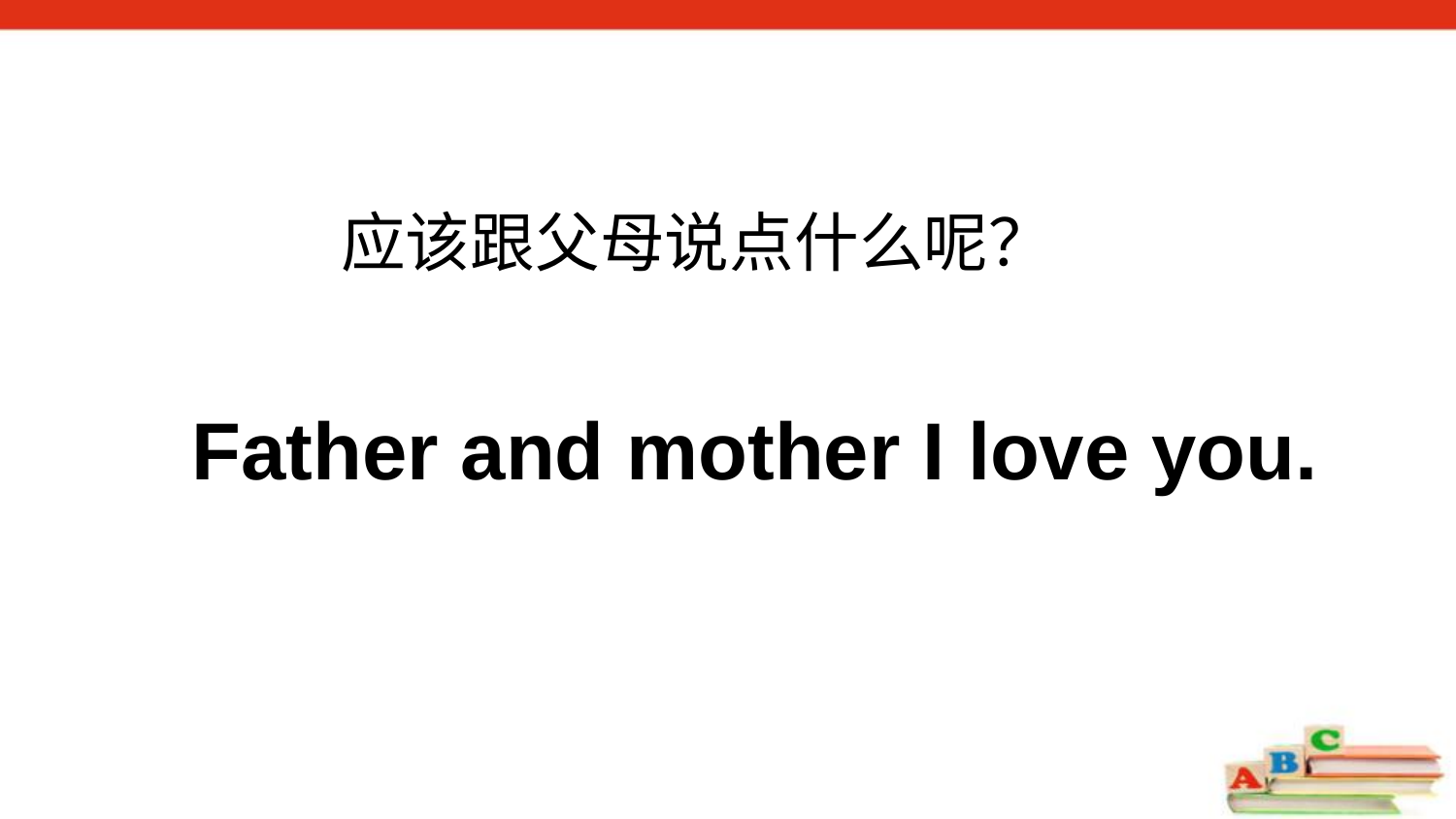

应该跟父母说点什么呢？

Father and mother I love you.